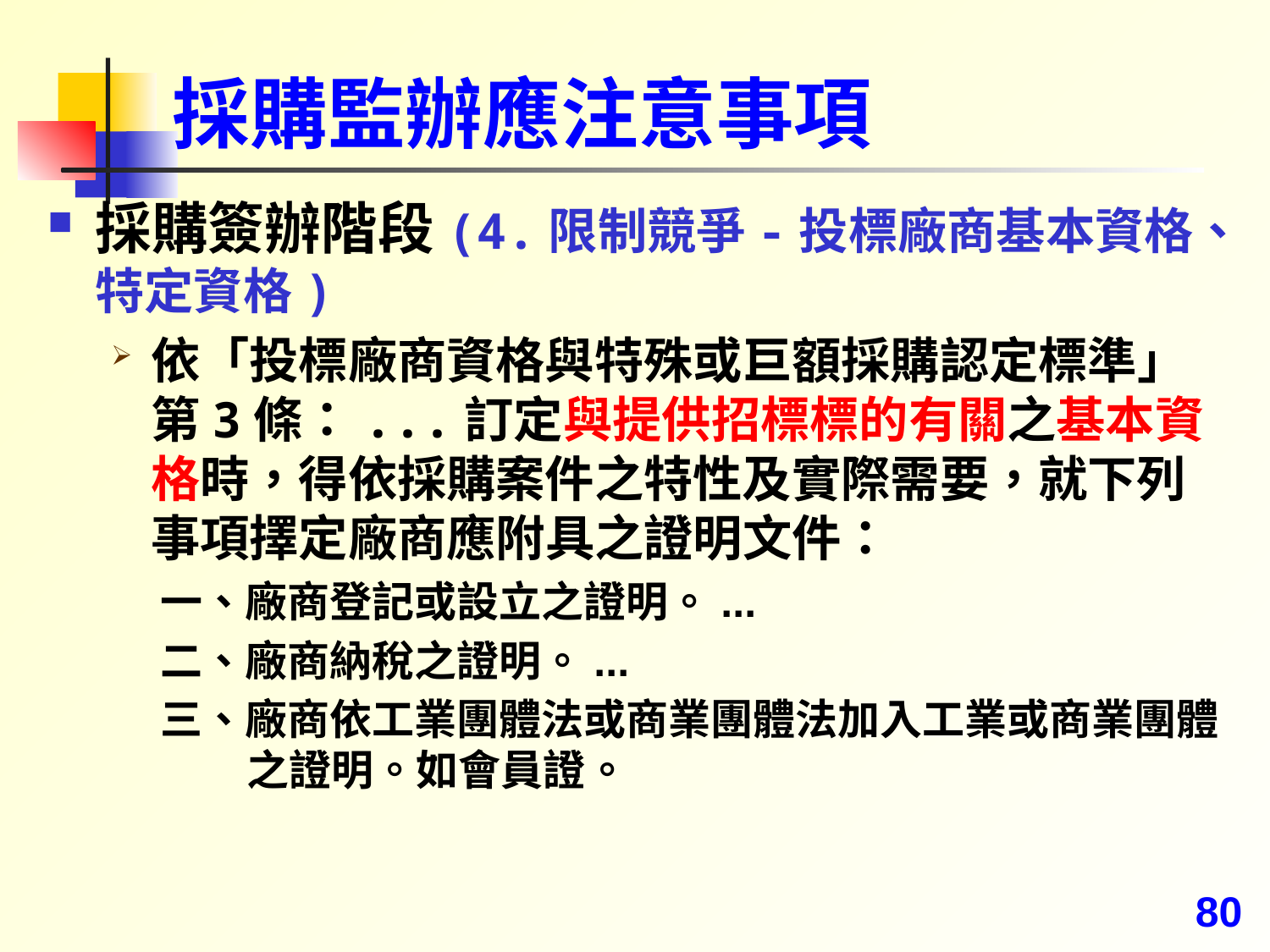

# 採購監辦應注意事項
採購簽辦階段(4.限制競爭-投標廠商基本資格、特定資格)
依「投標廠商資格與特殊或巨額採購認定標準」第3條：...訂定與提供招標標的有關之基本資格時，得依採購案件之特性及實際需要，就下列事項擇定廠商應附具之證明文件：
一、廠商登記或設立之證明。...
二、廠商納稅之證明。...
三、廠商依工業團體法或商業團體法加入工業或商業團體之證明。如會員證。

80